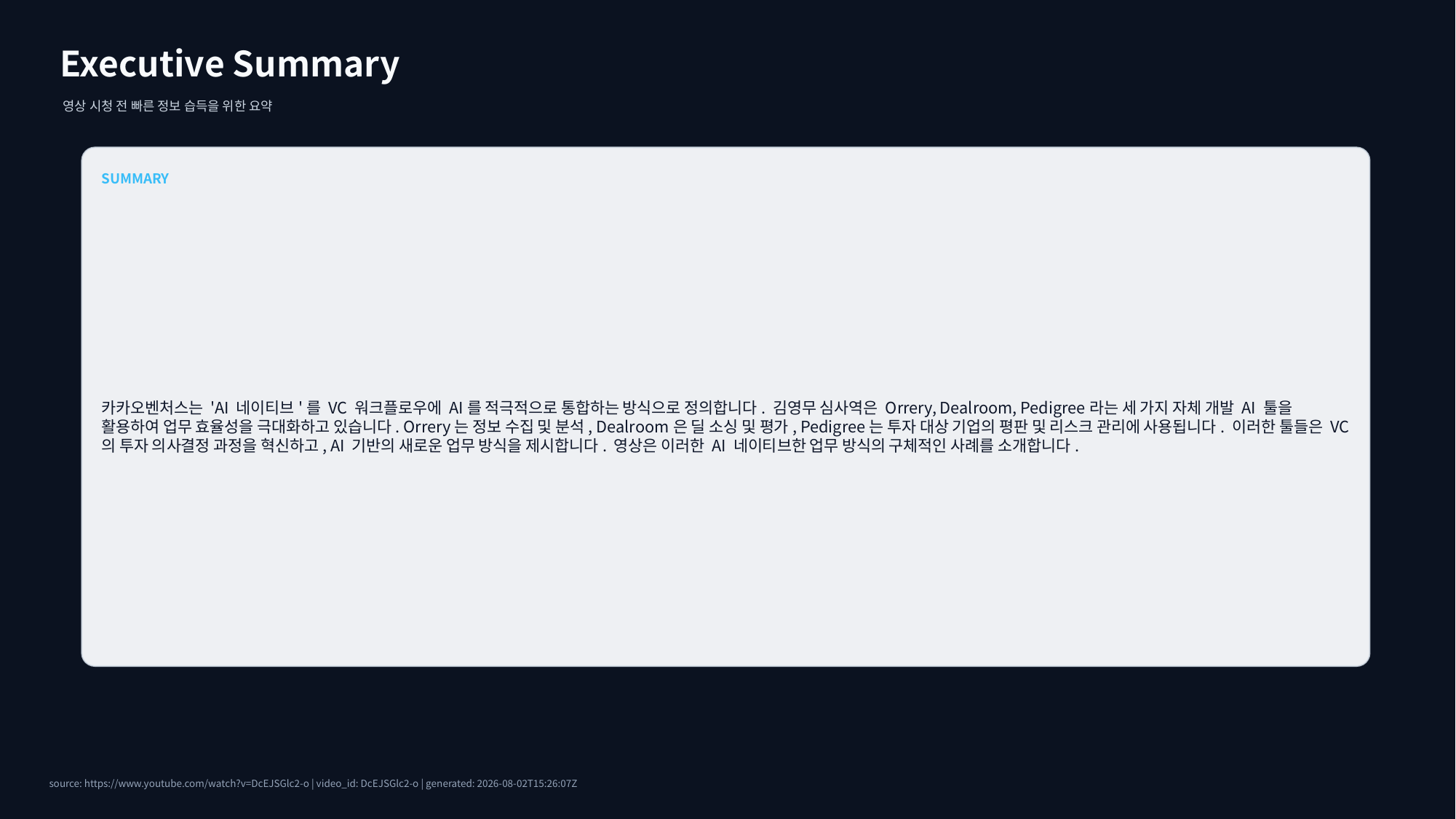

Executive Summary
영상 시청 전 빠른 정보 습득을 위한 요약

SUMMARY
카카오벤처스는 'AI 네이티브'를 VC 워크플로우에 AI를 적극적으로 통합하는 방식으로 정의합니다. 김영무 심사역은 Orrery, Dealroom, Pedigree라는 세 가지 자체 개발 AI 툴을 활용하여 업무 효율성을 극대화하고 있습니다. Orrery는 정보 수집 및 분석, Dealroom은 딜 소싱 및 평가, Pedigree는 투자 대상 기업의 평판 및 리스크 관리에 사용됩니다. 이러한 툴들은 VC의 투자 의사결정 과정을 혁신하고, AI 기반의 새로운 업무 방식을 제시합니다. 영상은 이러한 AI 네이티브한 업무 방식의 구체적인 사례를 소개합니다.
source: https://www.youtube.com/watch?v=DcEJSGlc2-o | video_id: DcEJSGlc2-o | generated: 2026-08-02T15:26:07Z